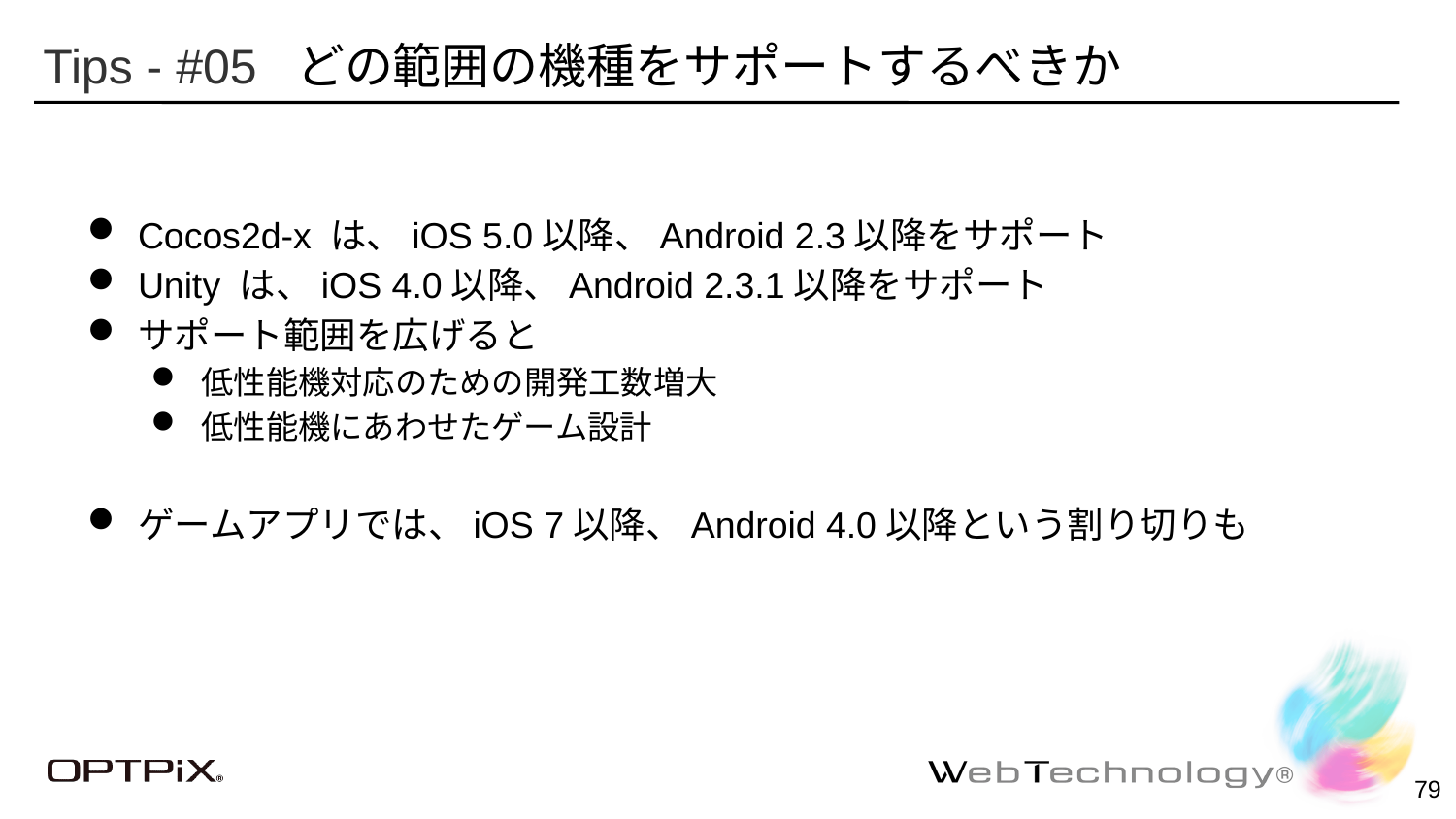

# Tips - #05  どの範囲の機種をサポートするべきか
Cocos2d-x は、iOS 5.0以降、Android 2.3以降をサポート
Unity は、iOS 4.0以降、Android 2.3.1以降をサポート
サポート範囲を広げると
低性能機対応のための開発工数増大
低性能機にあわせたゲーム設計

ゲームアプリでは、iOS 7以降、Android 4.0以降という割り切りも

79